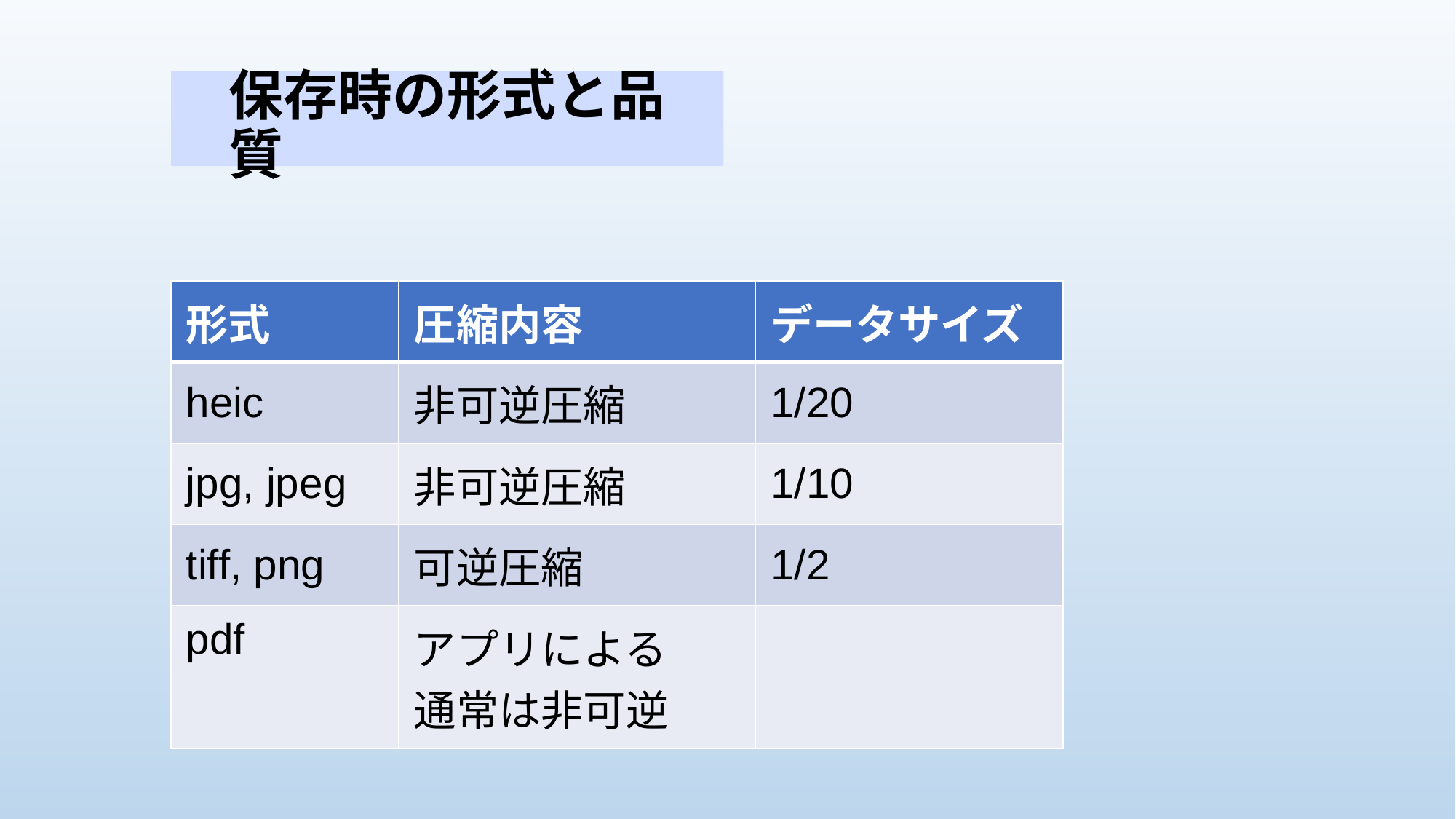

# 保存時の形式と品質
| 形式 | 圧縮内容 | データサイズ |
| --- | --- | --- |
| heic | 非可逆圧縮 | 1/20 |
| jpg, jpeg | 非可逆圧縮 | 1/10 |
| tiff, png | 可逆圧縮 | 1/2 |
| pdf | アプリによる 通常は非可逆 |  |